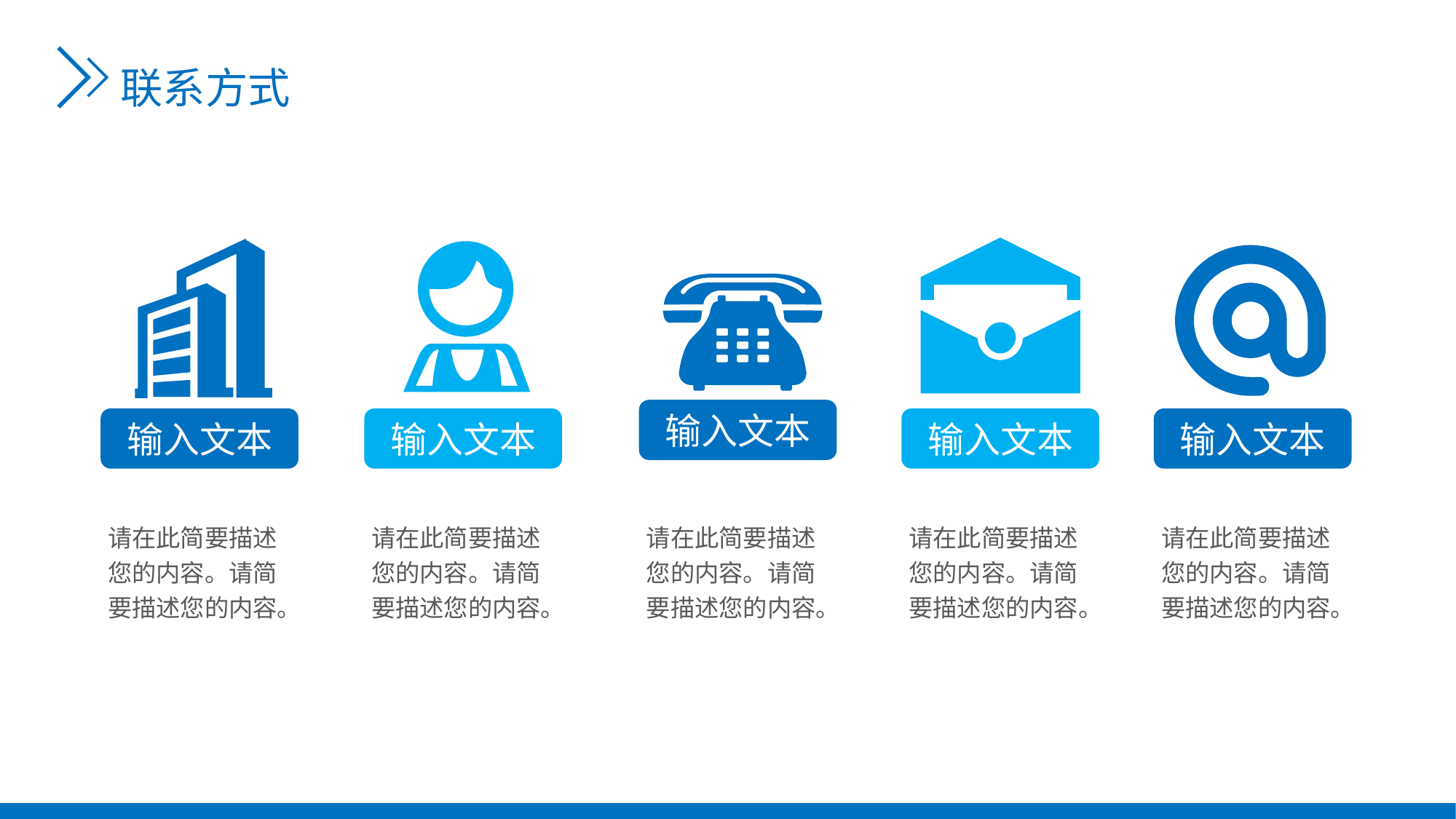

联系方式

输入文本
输入文本
输入文本
输入文本
输入文本
请在此简要描述您的内容。请简要描述您的内容。

请在此简要描述您的内容。请简要描述您的内容。

请在此简要描述您的内容。请简要描述您的内容。

请在此简要描述您的内容。请简要描述您的内容。

请在此简要描述您的内容。请简要描述您的内容。